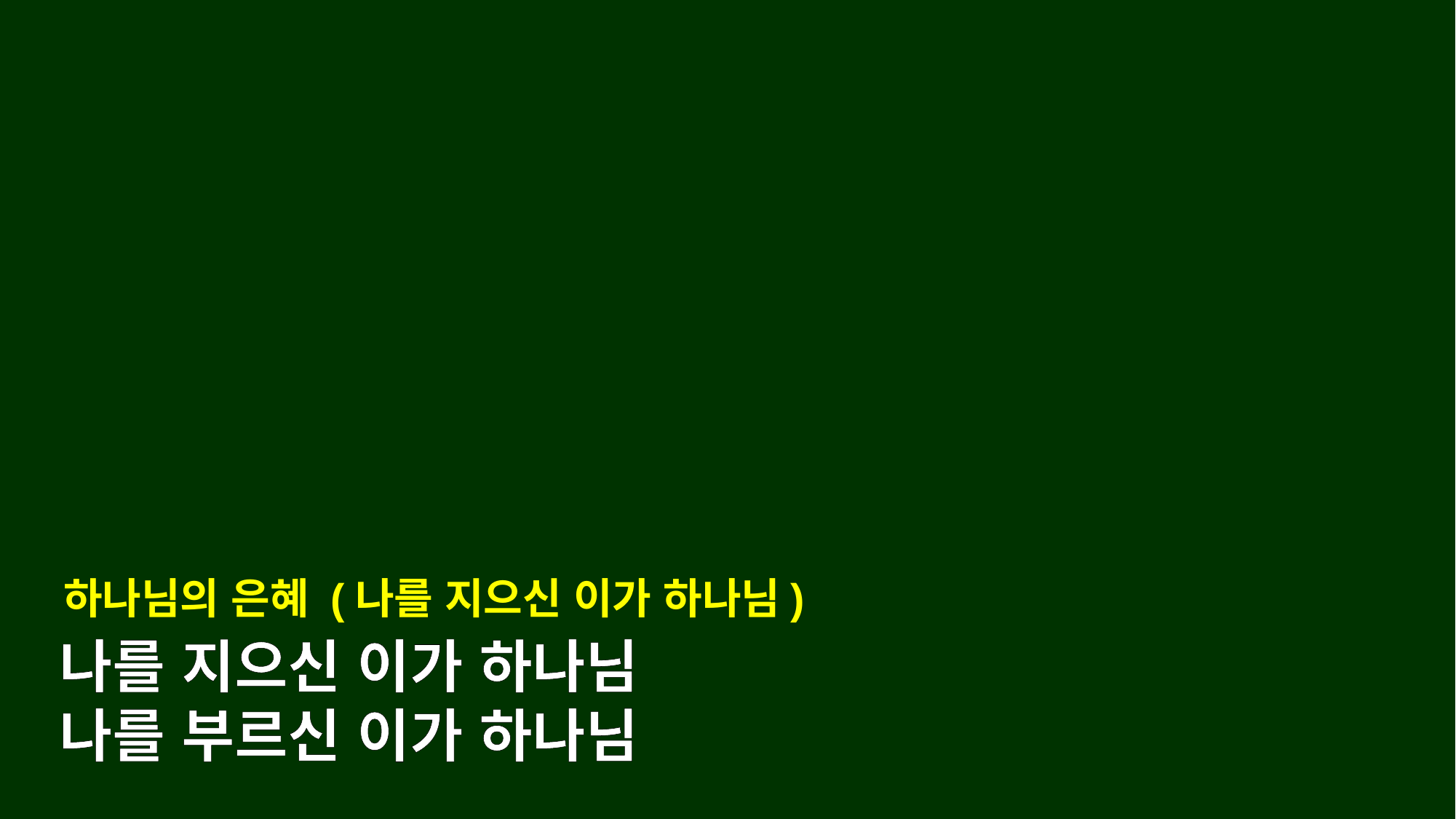

하나님의 은혜 (나를 지으신 이가 하나님)
나를 지으신 이가 하나님
나를 부르신 이가 하나님